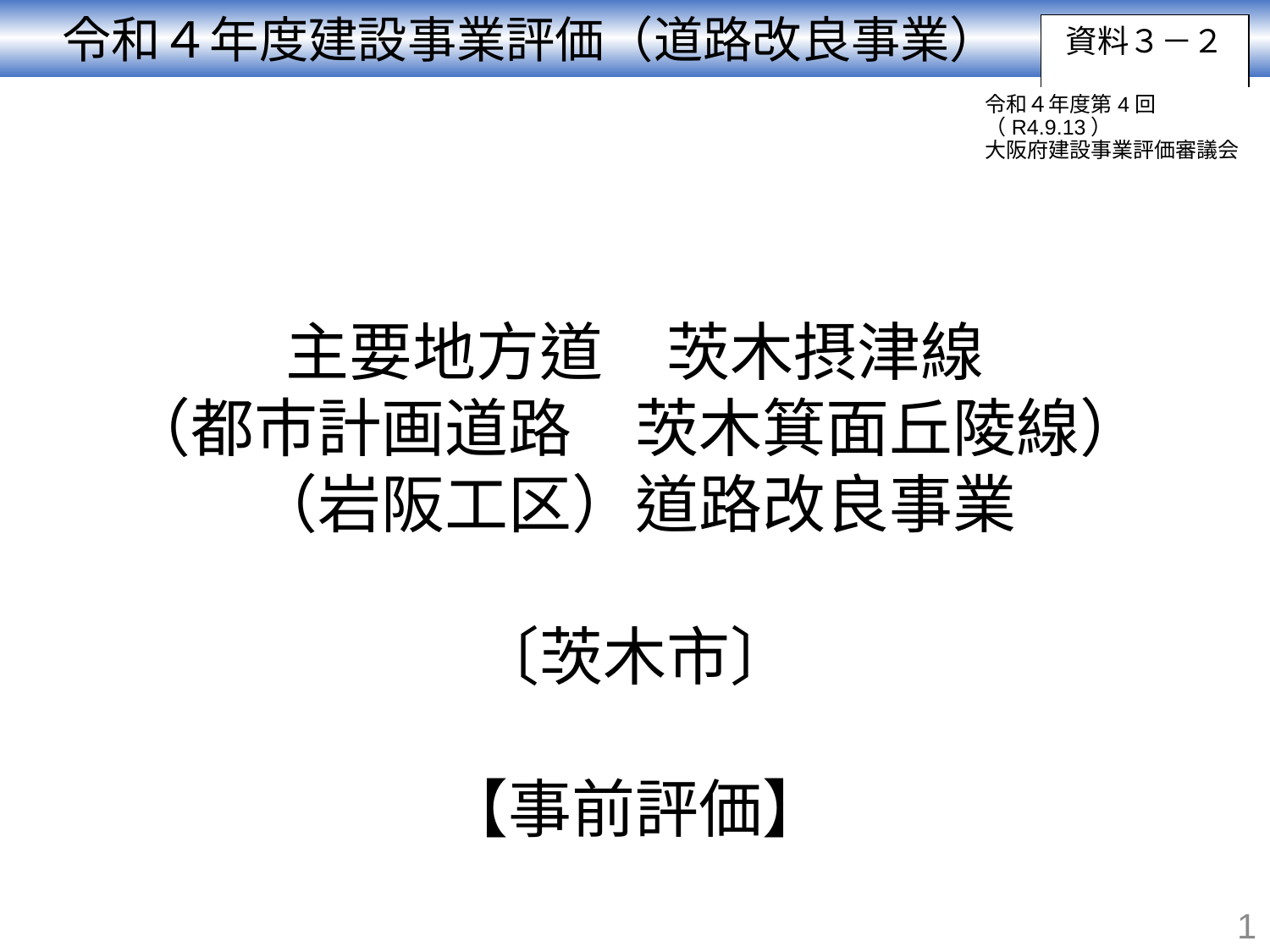

令和４年度建設事業評価（道路改良事業）
資料３－２
令和４年度第4回（R4.9.13）
大阪府建設事業評価審議会
主要地方道　茨木摂津線
（都市計画道路　茨木箕面丘陵線）
（岩阪工区）道路改良事業

〔茨木市〕

【事前評価】
1